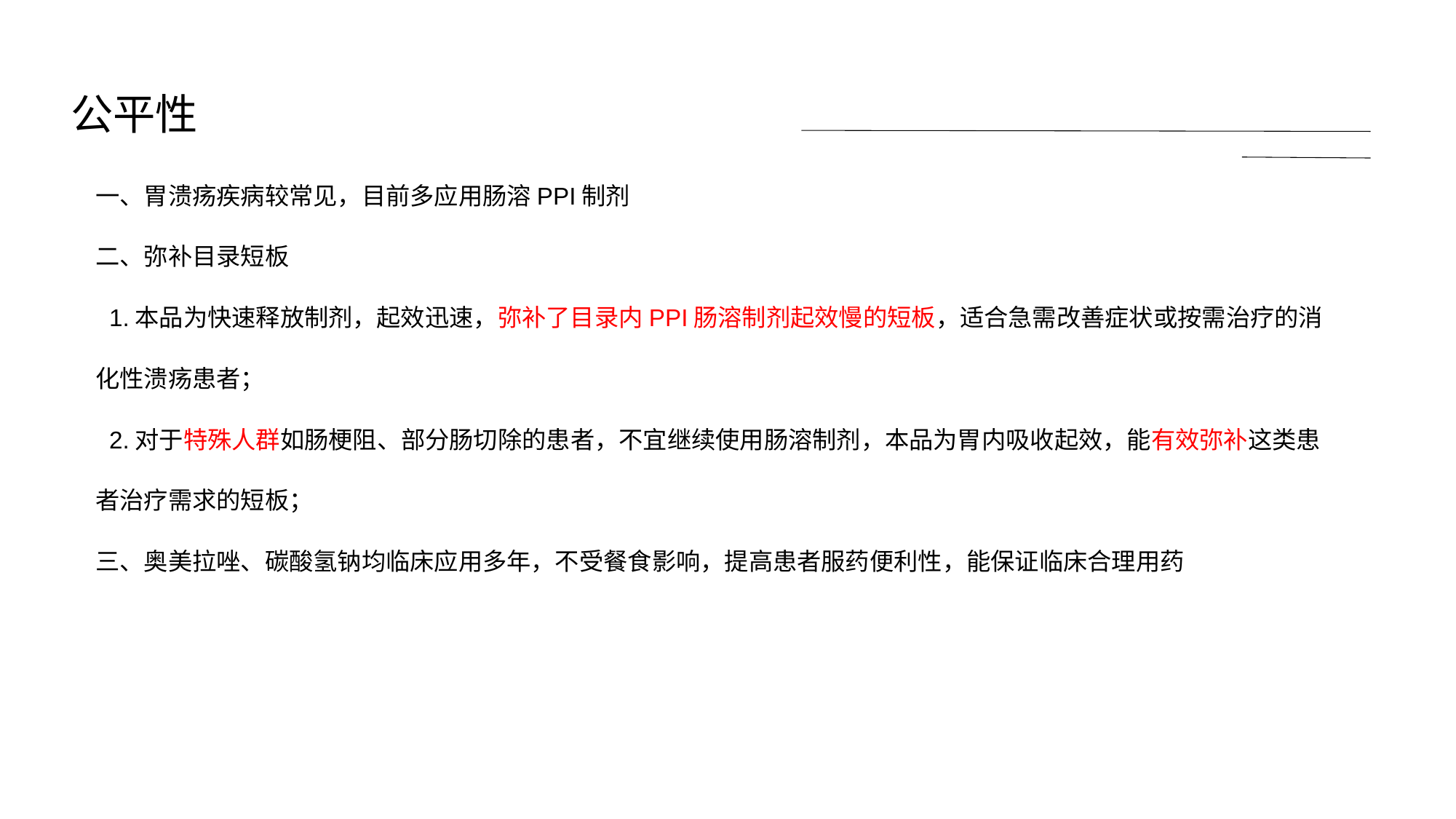

公平性
一、胃溃疡疾病较常见，目前多应用肠溶PPI制剂
二、弥补目录短板
  1.本品为快速释放制剂，起效迅速，弥补了⽬录内PPI肠溶制剂起效慢的短板，适合急需改善症状或按需治疗的消化性溃疡患者；
  2.对于特殊人群如肠梗阻、部分肠切除的患者，不宜继续使用肠溶制剂，本品为胃内吸收起效，能有效弥补这类患者治疗需求的短板；
三、奥美拉唑、碳酸氢钠均临床应用多年，不受餐食影响，提高患者服药便利性，能保证临床合理用药